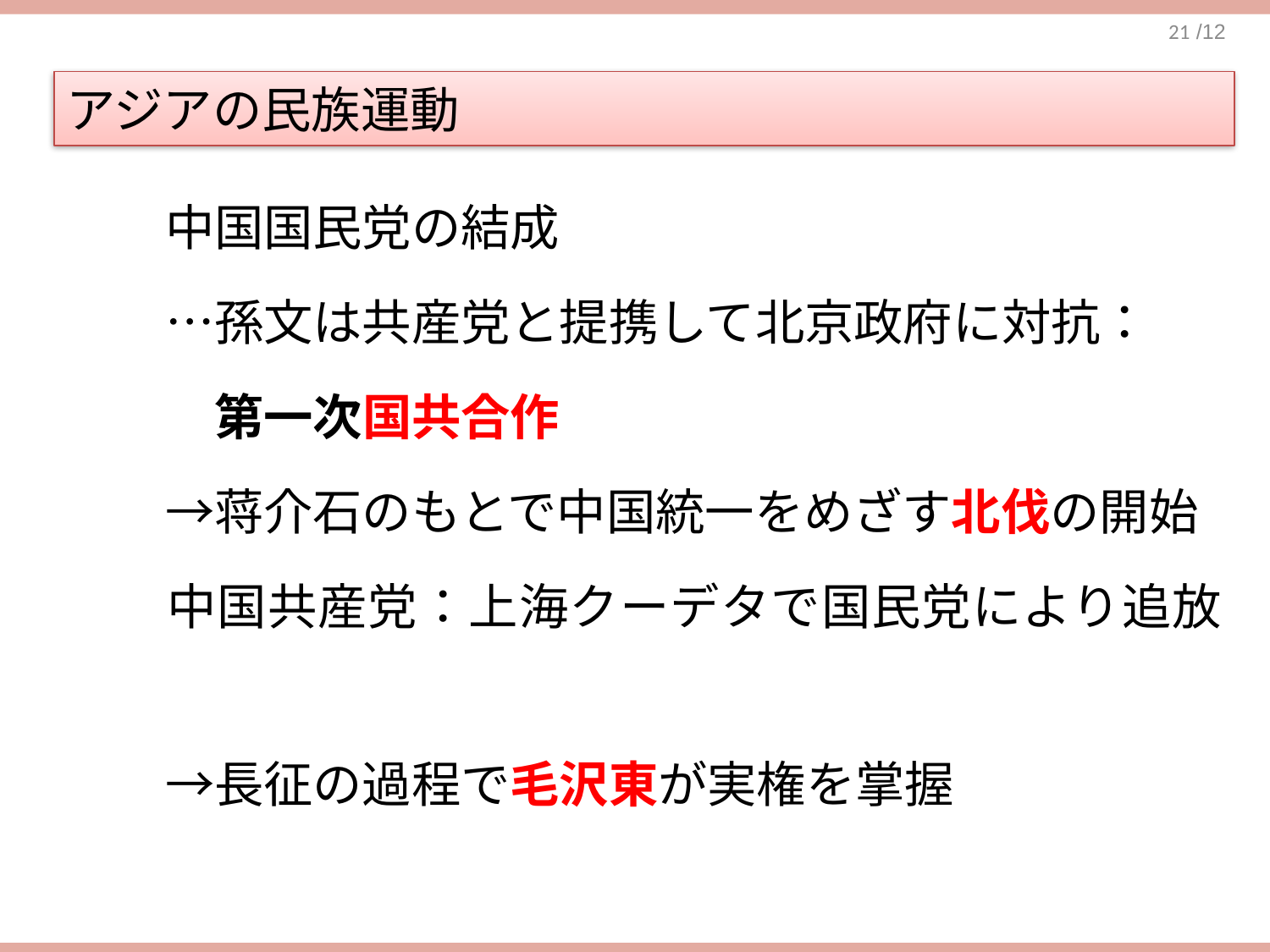

アジアの民族運動
　　中国国民党の結成
　　…孫文は共産党と提携して北京政府に対抗：
　　　第一次国共合作
　　→蒋介石のもとで中国統一をめざす北伐の開始
　　中国共産党：上海クーデタで国民党により追放
　　→長征の過程で毛沢東が実権を掌握